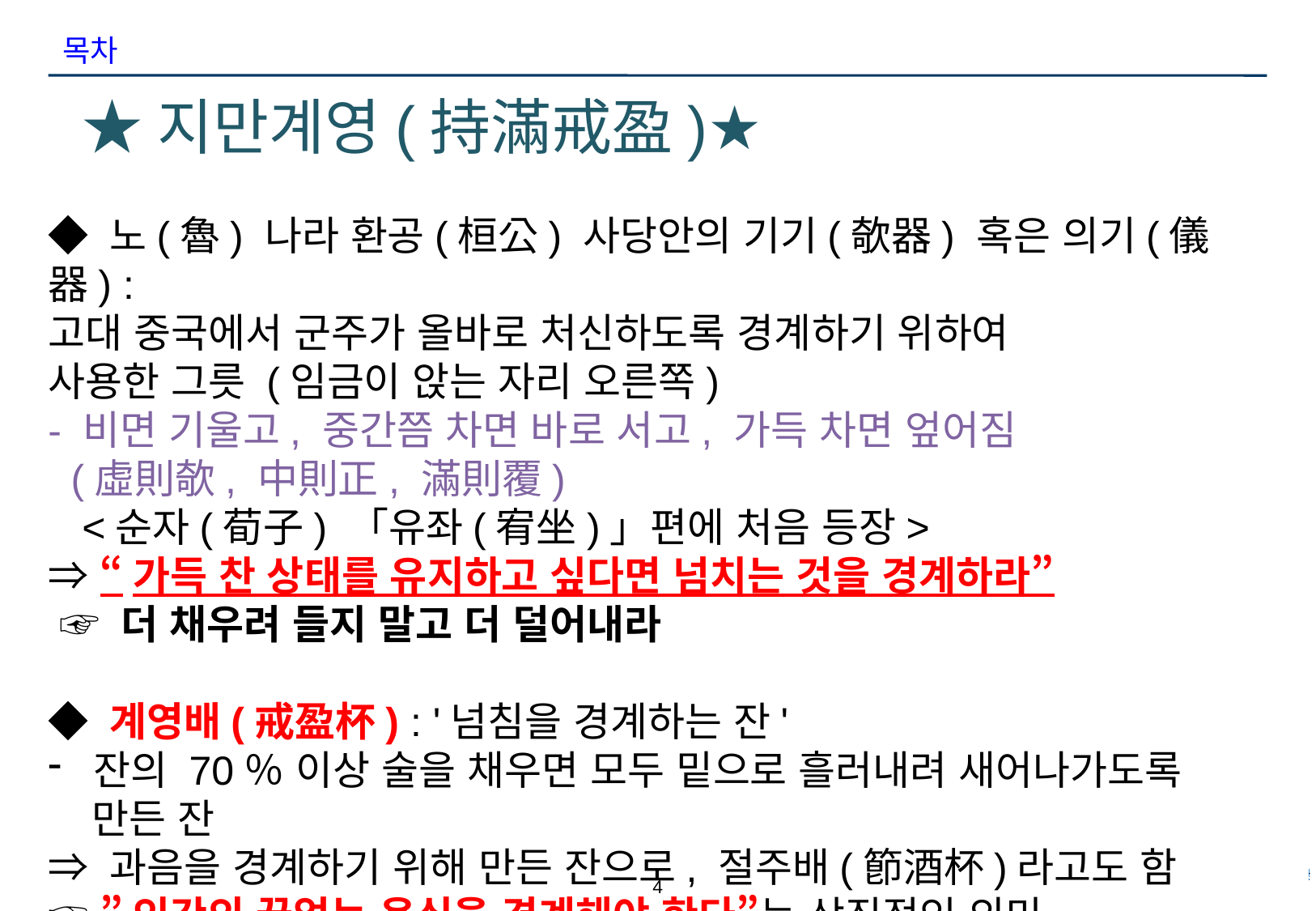

# 목차
  ★지만계영(持滿戒盈)★

◆ 노(魯) 나라 환공(桓公) 사당안의 기기(欹器) 혹은 의기(儀器) :
고대 중국에서 군주가 올바로 처신하도록 경계하기 위하여
사용한 그릇 (임금이 앉는 자리 오른쪽)
- 비면 기울고, 중간쯤 차면 바로 서고, 가득 차면 엎어짐
  (虛則欹, 中則正, 滿則覆)
   <순자(荀子) 「유좌(宥坐)」편에 처음 등장>
⇒ “가득 찬 상태를 유지하고 싶다면 넘치는 것을 경계하라”
 ☞ 더 채우려 들지 말고 더 덜어내라

◆ 계영배(戒盈杯) : '넘침을 경계하는 잔'
잔의 70％ 이상 술을 채우면 모두 밑으로 흘러내려 새어나가도록
   만든 잔
⇒ 과음을 경계하기 위해 만든 잔으로, 절주배(節酒杯)라고도 함
☞ ”인간의 끝없는 욕심을 경계해야 한다”는 상징적인 의미